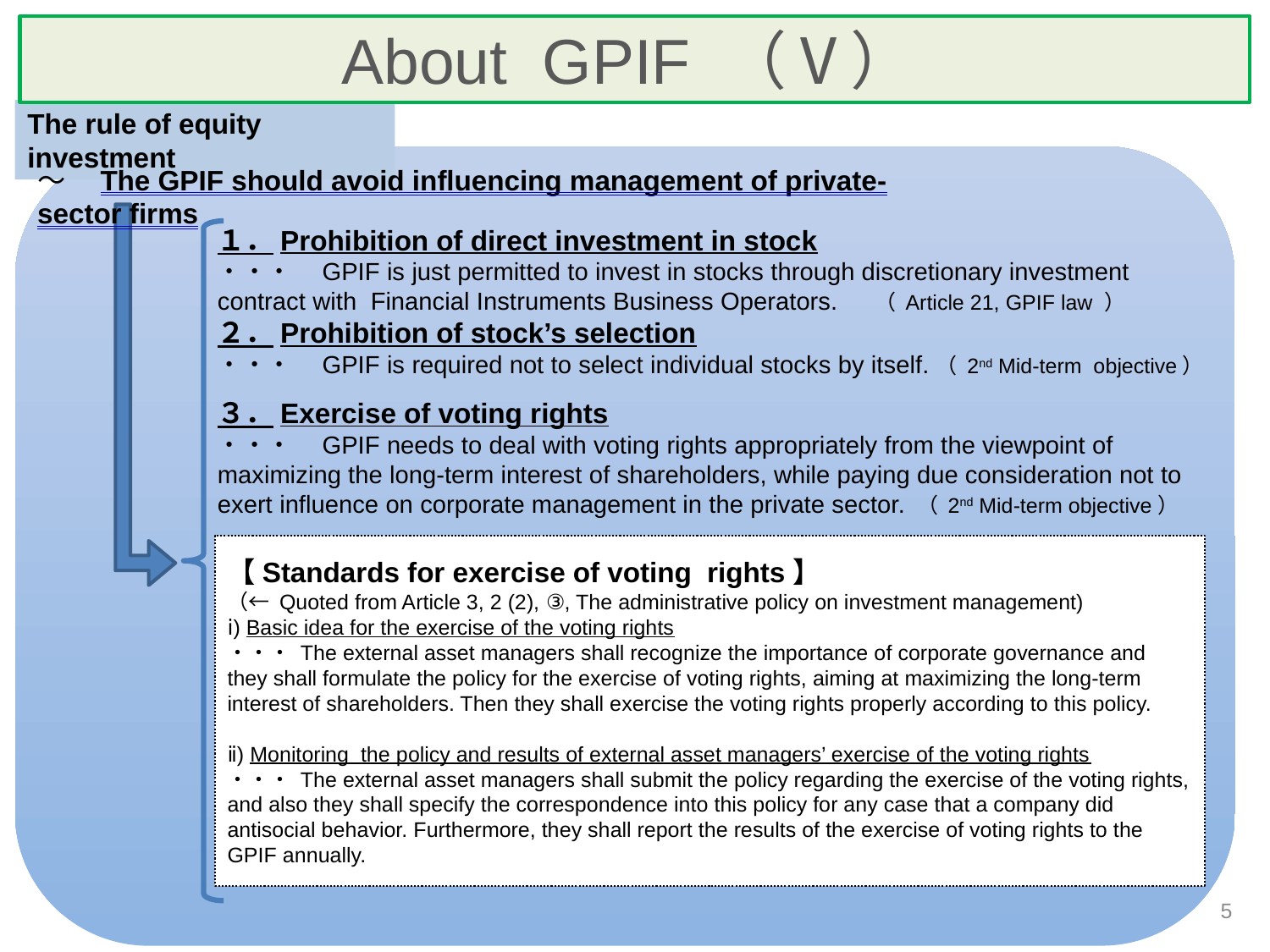

# About GPIF （Ⅴ）
About  GPIF （Ⅴ）
The rule of equity investment

～　The GPIF should avoid influencing management of private-sector firms
１．Prohibition of direct investment in stock
・・・　GPIF is just permitted to invest in stocks through discretionary investment contract with  Financial Instruments Business Operators.　 （ Article 21, GPIF law ）
２．Prohibition of stock’s selection
・・・　GPIF is required not to select individual stocks by itself.（ 2nd Mid-term  objective）

３．Exercise of voting rights
・・・　GPIF needs to deal with voting rights appropriately from the viewpoint of maximizing the long-term interest of shareholders, while paying due consideration not to exert influence on corporate management in the private sector. （ 2nd Mid-term objective）

【Standards for exercise of voting  rights】
（← Quoted from Article 3, 2 (2), ③, The administrative policy on investment management)
ⅰ) Basic idea for the exercise of the voting rights
・・・ The external asset managers shall recognize the importance of corporate governance and they shall formulate the policy for the exercise of voting rights, aiming at maximizing the long-term interest of shareholders. Then they shall exercise the voting rights properly according to this policy.

ⅱ) Monitoring  the policy and results of external asset managers’ exercise of the voting rights
・・・ The external asset managers shall submit the policy regarding the exercise of the voting rights, and also they shall specify the correspondence into this policy for any case that a company did antisocial behavior. Furthermore, they shall report the results of the exercise of voting rights to the GPIF annually.
5